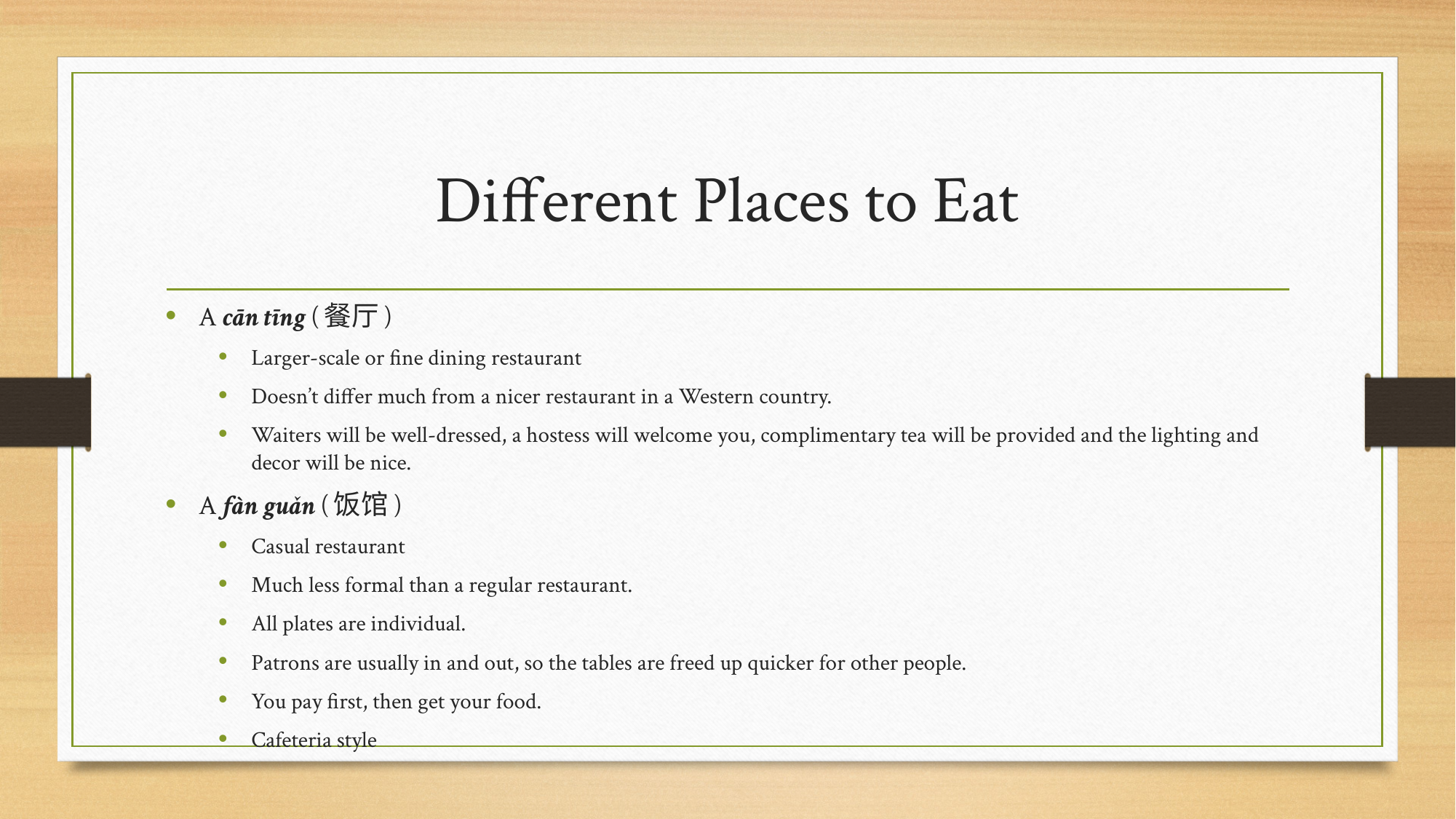

# Different Places to Eat
A cān tīng (餐厅)
Larger-scale or fine dining restaurant
Doesn’t differ much from a nicer restaurant in a Western country.
Waiters will be well-dressed, a hostess will welcome you, complimentary tea will be provided and the lighting and decor will be nice.
A fàn guǎn (饭馆)
Casual restaurant
Much less formal than a regular restaurant.
All plates are individual.
Patrons are usually in and out, so the tables are freed up quicker for other people.
You pay first, then get your food.
Cafeteria style